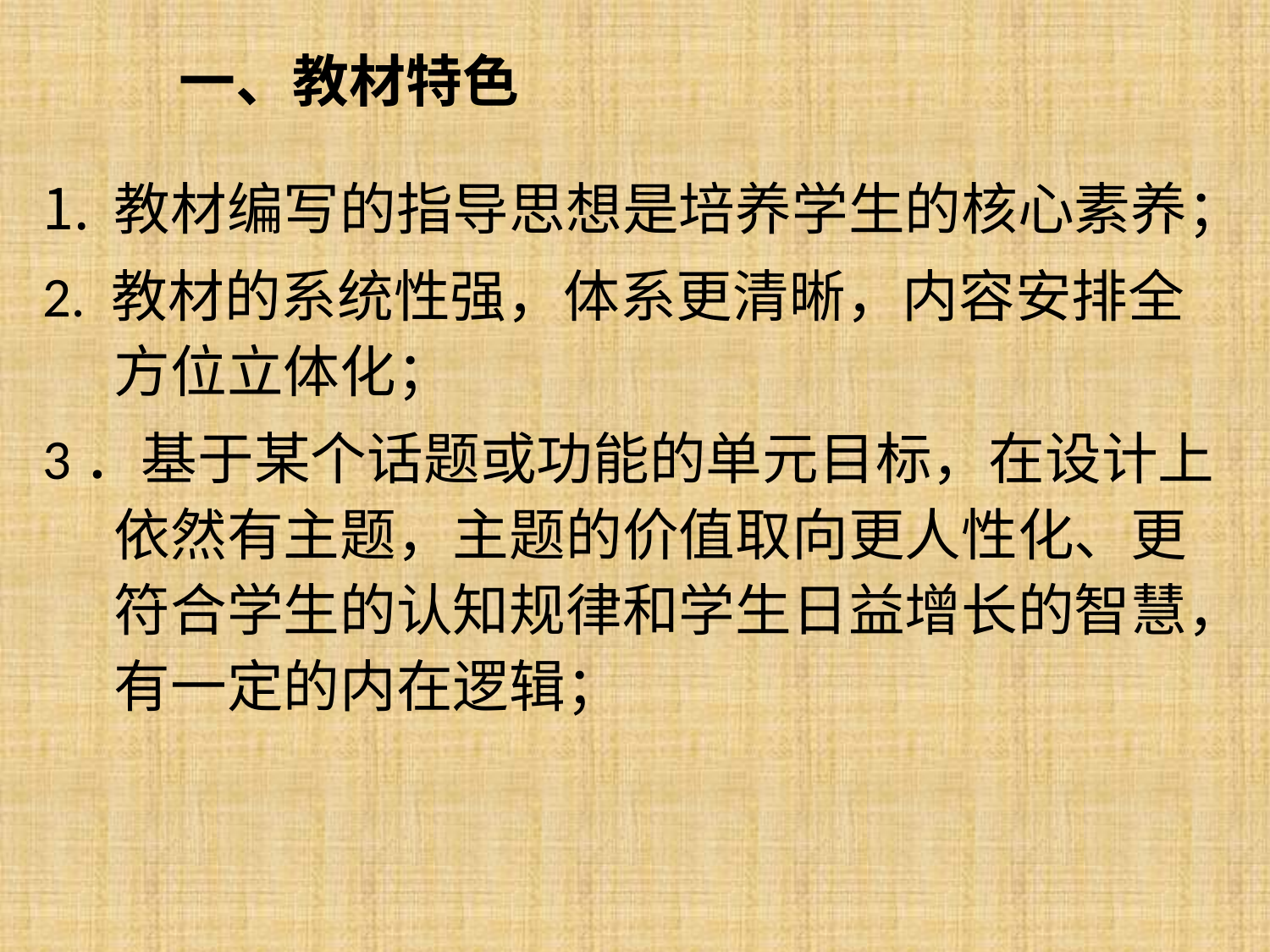

# 一、教材特色
教材编写的指导思想是培养学生的核心素养；
2. 教材的系统性强，体系更清晰，内容安排全方位立体化；
3．基于某个话题或功能的单元目标，在设计上依然有主题，主题的价值取向更人性化、更符合学生的认知规律和学生日益增长的智慧，有一定的内在逻辑；